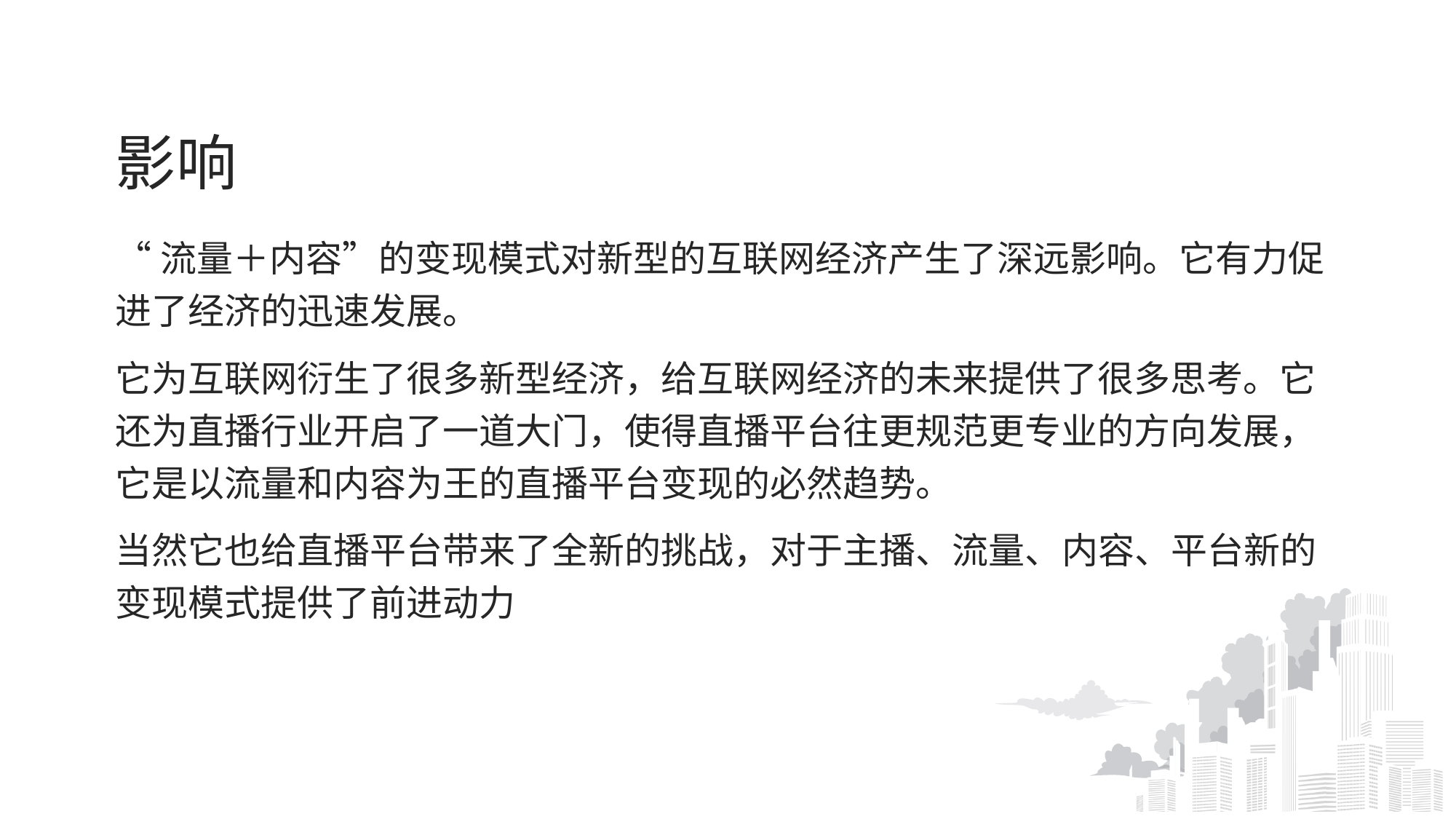

# 影响
“流量＋内容”的变现模式对新型的互联网经济产生了深远影响。它有力促进了经济的迅速发展。
它为互联网衍生了很多新型经济，给互联网经济的未来提供了很多思考。它还为直播行业开启了一道大门，使得直播平台往更规范更专业的方向发展，它是以流量和内容为王的直播平台变现的必然趋势。
当然它也给直播平台带来了全新的挑战，对于主播、流量、内容、平台新的变现模式提供了前进动力